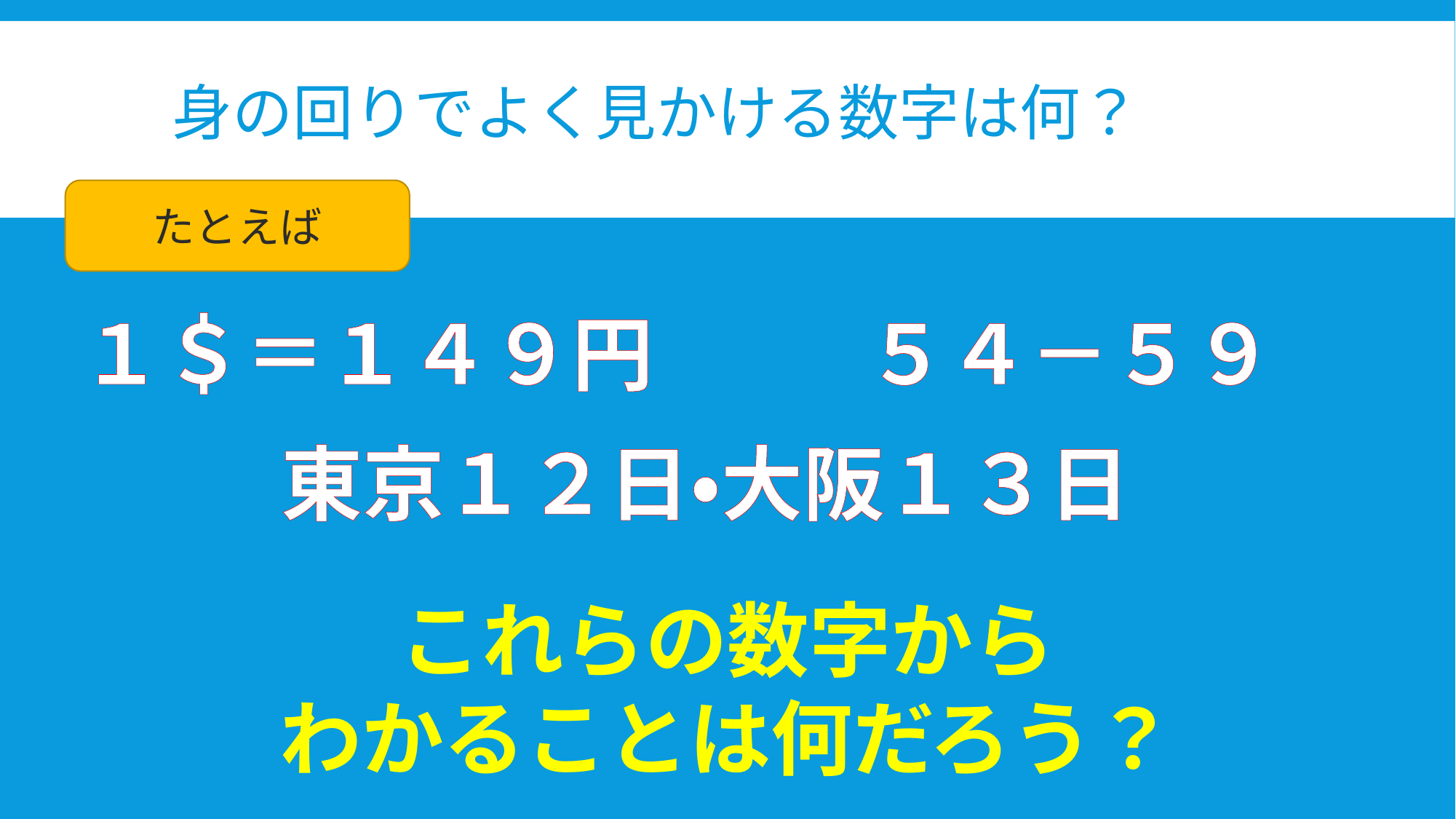

# 身の回りでよく見かける数字は何？
たとえば
１＄＝１４９円
５４－５９

東京１２日・大阪１３日
これらの数字から
わかることは何だろう？